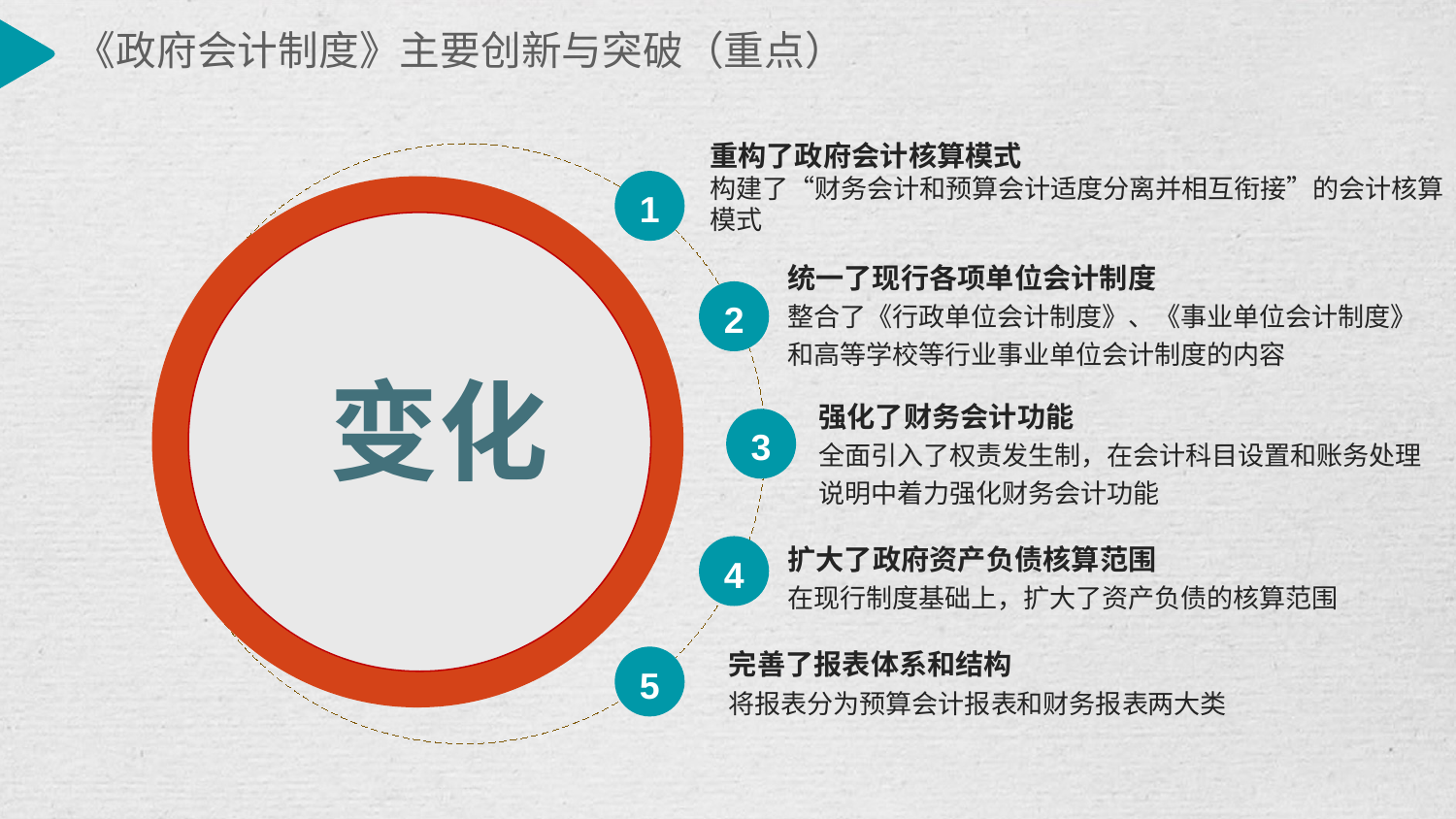

《政府会计制度》主要创新与突破（重点）
重构了政府会计核算模式
构建了“财务会计和预算会计适度分离并相互衔接”的会计核算模式

1

统一了现行各项单位会计制度
整合了《行政单位会计制度》、《事业单位会计制度》和高等学校等行业事业单位会计制度的内容
2
变化
强化了财务会计功能
全面引入了权责发生制，在会计科目设置和账务处理说明中着力强化财务会计功能
3
扩大了政府资产负债核算范围
在现行制度基础上，扩大了资产负债的核算范围
4
完善了报表体系和结构
将报表分为预算会计报表和财务报表两大类
5